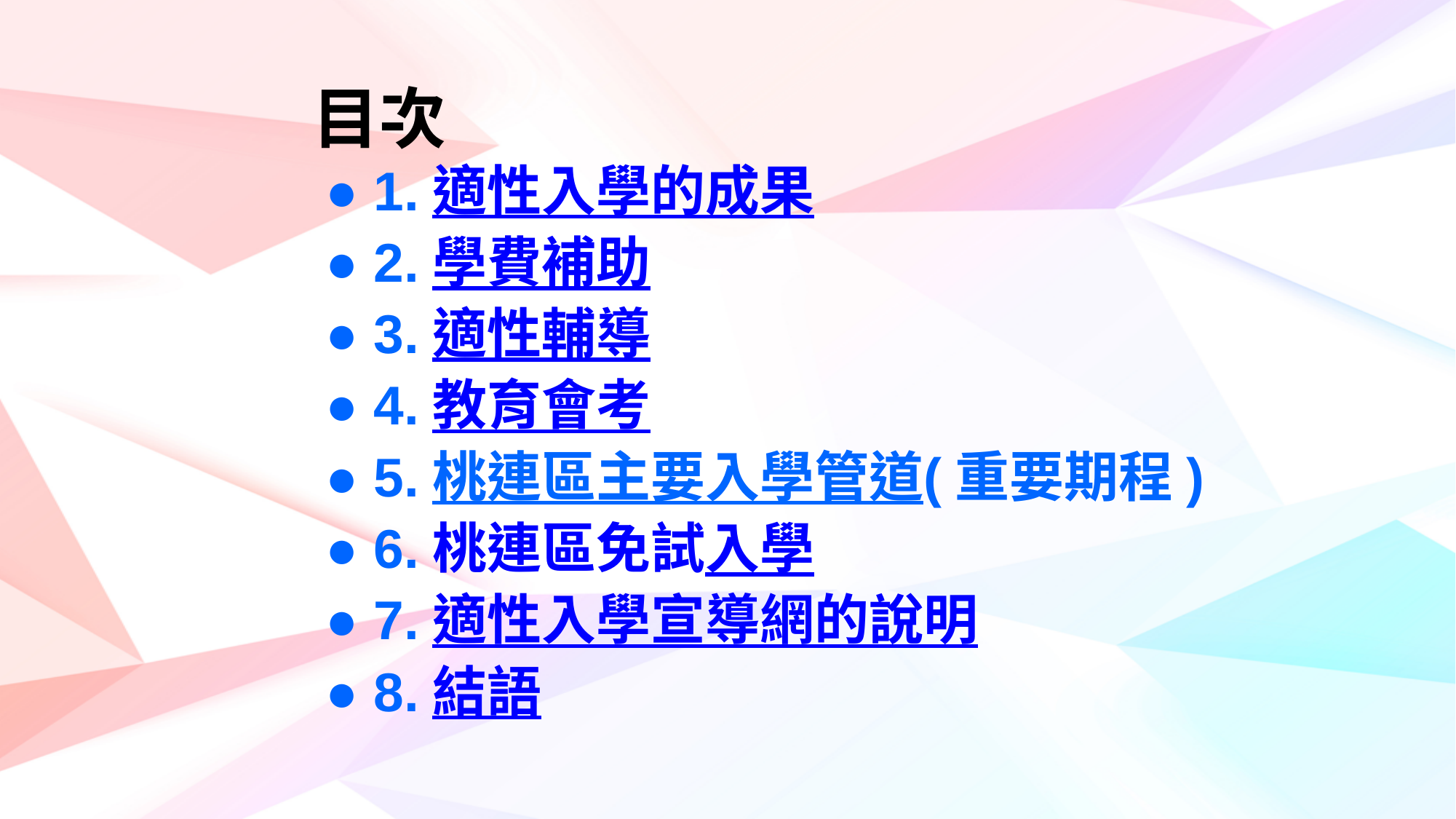

目次
● 1.適性入學的成果
● 2.學費補助
● 3.適性輔導
● 4.教育會考
● 5.桃連區主要入學管道(重要期程)
● 6.桃連區免試入學
● 7.適性入學宣導網的說明
● 8.結語